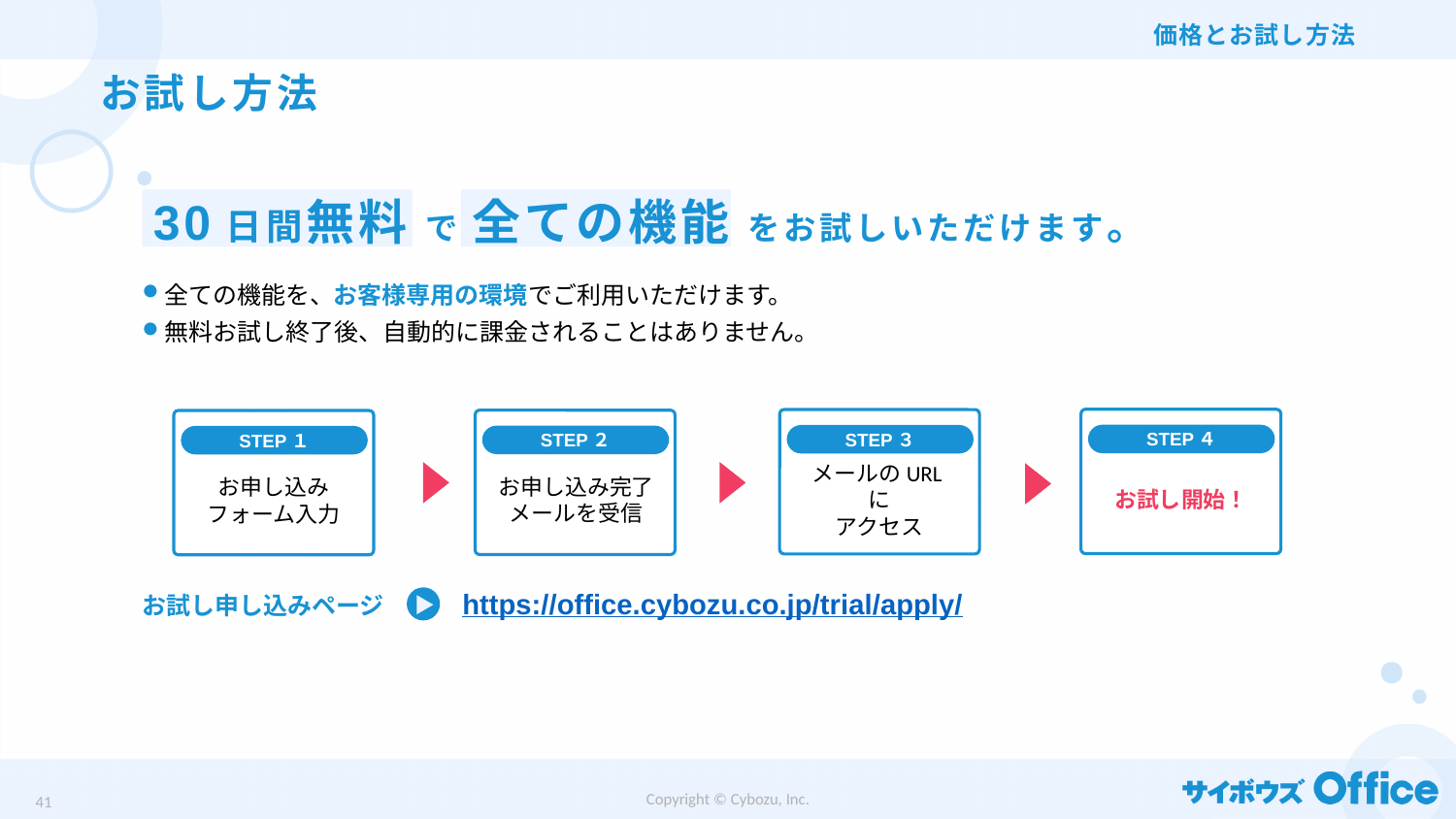

価格とお試し方法
# お試し方法

30日間無料 で 全ての機能 をお試しいただけます。
全ての機能を、お客様専用の環境でご利用いただけます。
無料お試し終了後、自動的に課金されることはありません。

STEP４
STEP３
STEP２
STEP１
メールのURLに
アクセス
お申し込み完了
メールを受信
お申し込み
フォーム入力

お試し開始！
お試し申し込みページ　　　https://office.cybozu.co.jp/trial/apply/

Copyright © Cybozu, Inc.
41